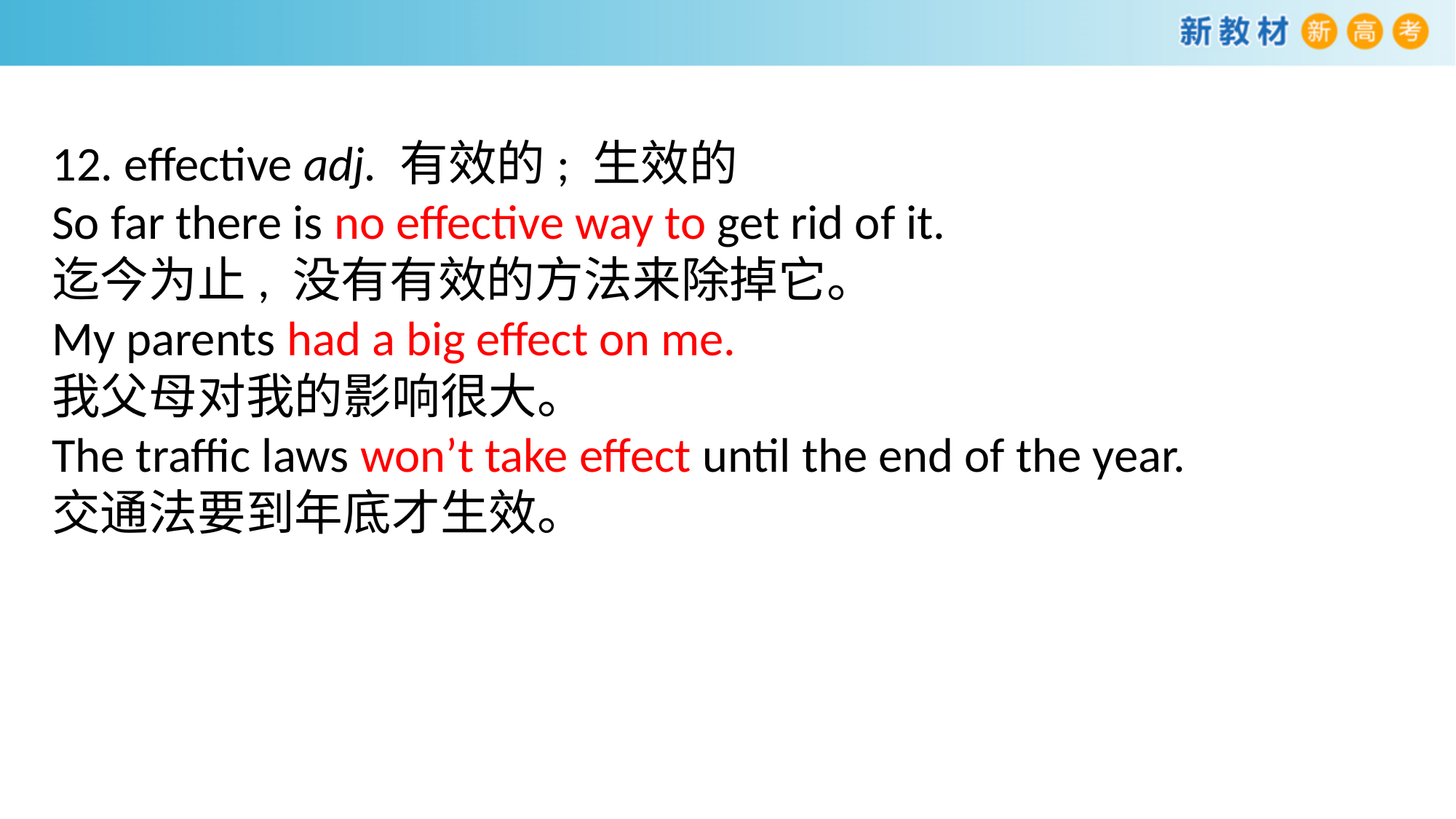

12. effective adj. 有效的; 生效的
So far there is no effective way to get rid of it.
迄今为止, 没有有效的方法来除掉它。
My parents had a big effect on me.
我父母对我的影响很大。
The traffic laws won’t take effect until the end of the year.
交通法要到年底才生效。